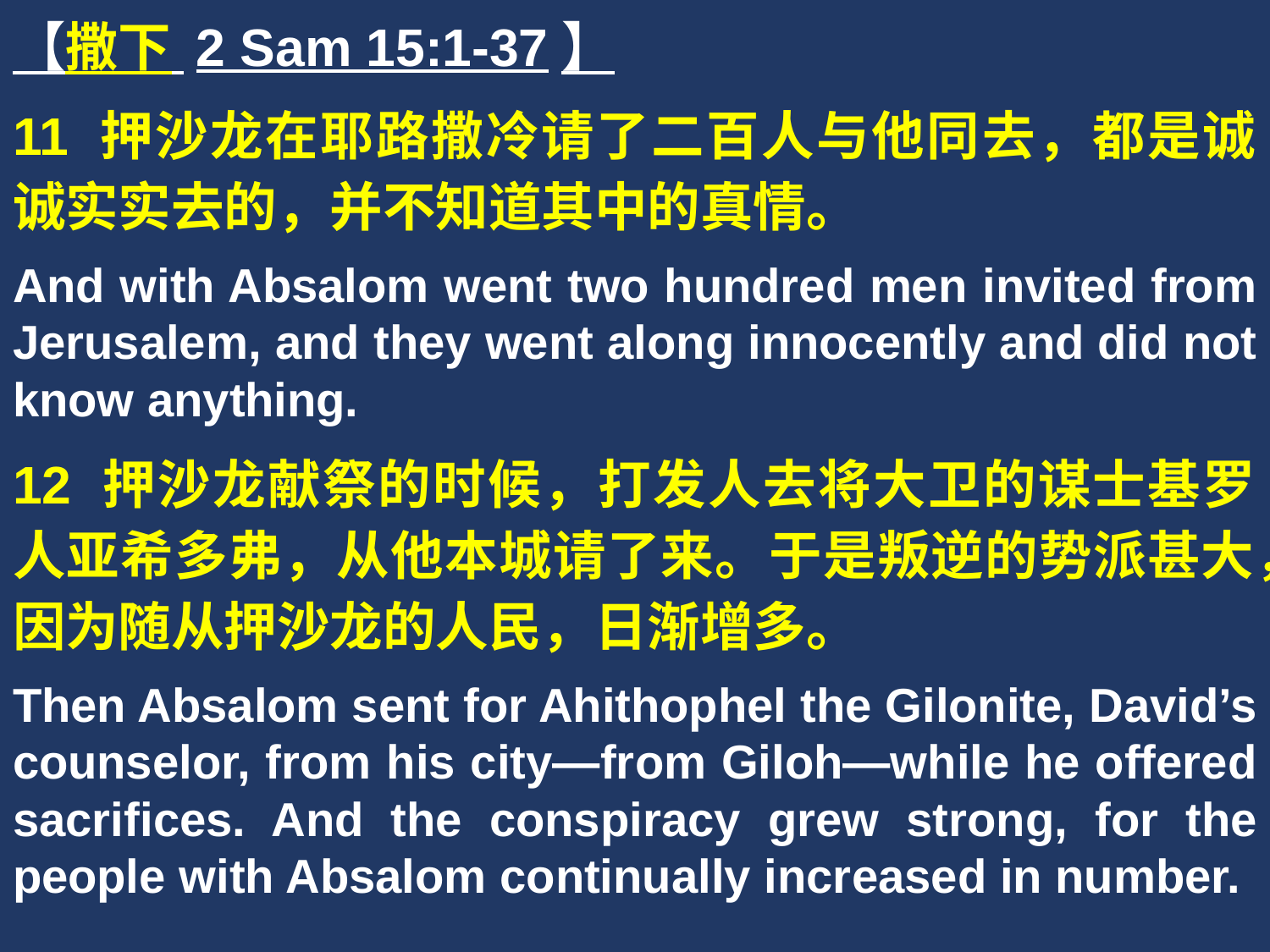

【撒下 2 Sam 15:1-37】
11 押沙龙在耶路撒冷请了二百人与他同去，都是诚诚实实去的，并不知道其中的真情。
And with Absalom went two hundred men invited from Jerusalem, and they went along innocently and did not know anything.
12 押沙龙献祭的时候，打发人去将大卫的谋士基罗人亚希多弗，从他本城请了来。于是叛逆的势派甚大，因为随从押沙龙的人民，日渐增多。
Then Absalom sent for Ahithophel the Gilonite, David’s counselor, from his city—from Giloh—while he offered sacrifices. And the conspiracy grew strong, for the people with Absalom continually increased in number.